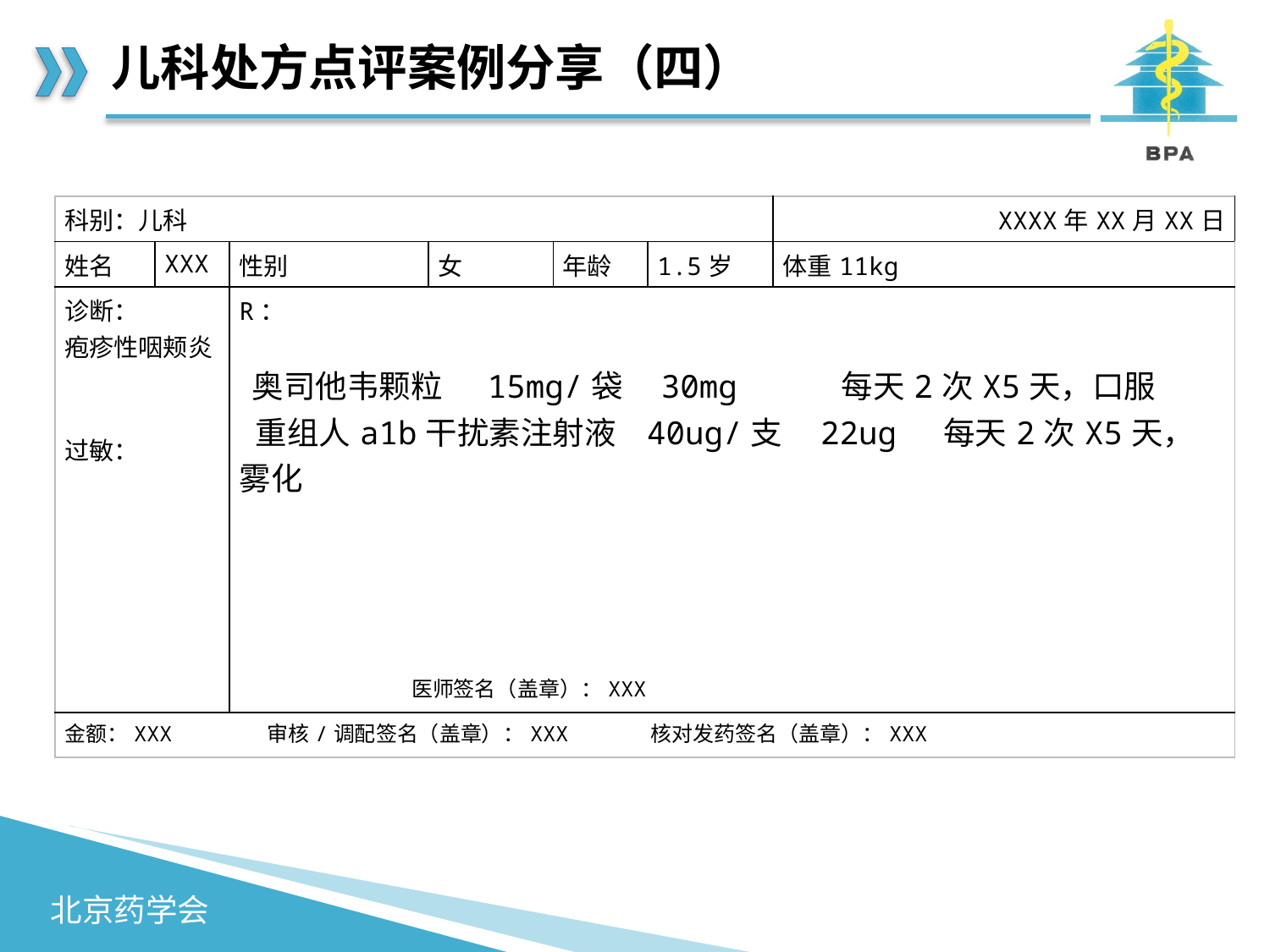

# 儿科处方点评案例分享（四）
| 科别：儿科 |  |  |  |  |  | XXXX年XX月XX日 |
| --- | --- | --- | --- | --- | --- | --- |
| 姓名 | XXX | 性别 | 女 | 年龄 | 1.5岁 | 体重11kg |
| 诊断： 疱疹性咽颊炎 过敏： |  | R： 奥司他韦颗粒 15mg/袋 30mg 每天2次X5天，口服 重组人a1b干扰素注射液 40ug/支 22ug 每天2次X5天，雾化 医师签名（盖章）：XXX |  |  |  |  |
| 金额：XXX 审核/调配签名（盖章）：XXX 核对发药签名（盖章）：XXX |  |  |  |  |  |  |